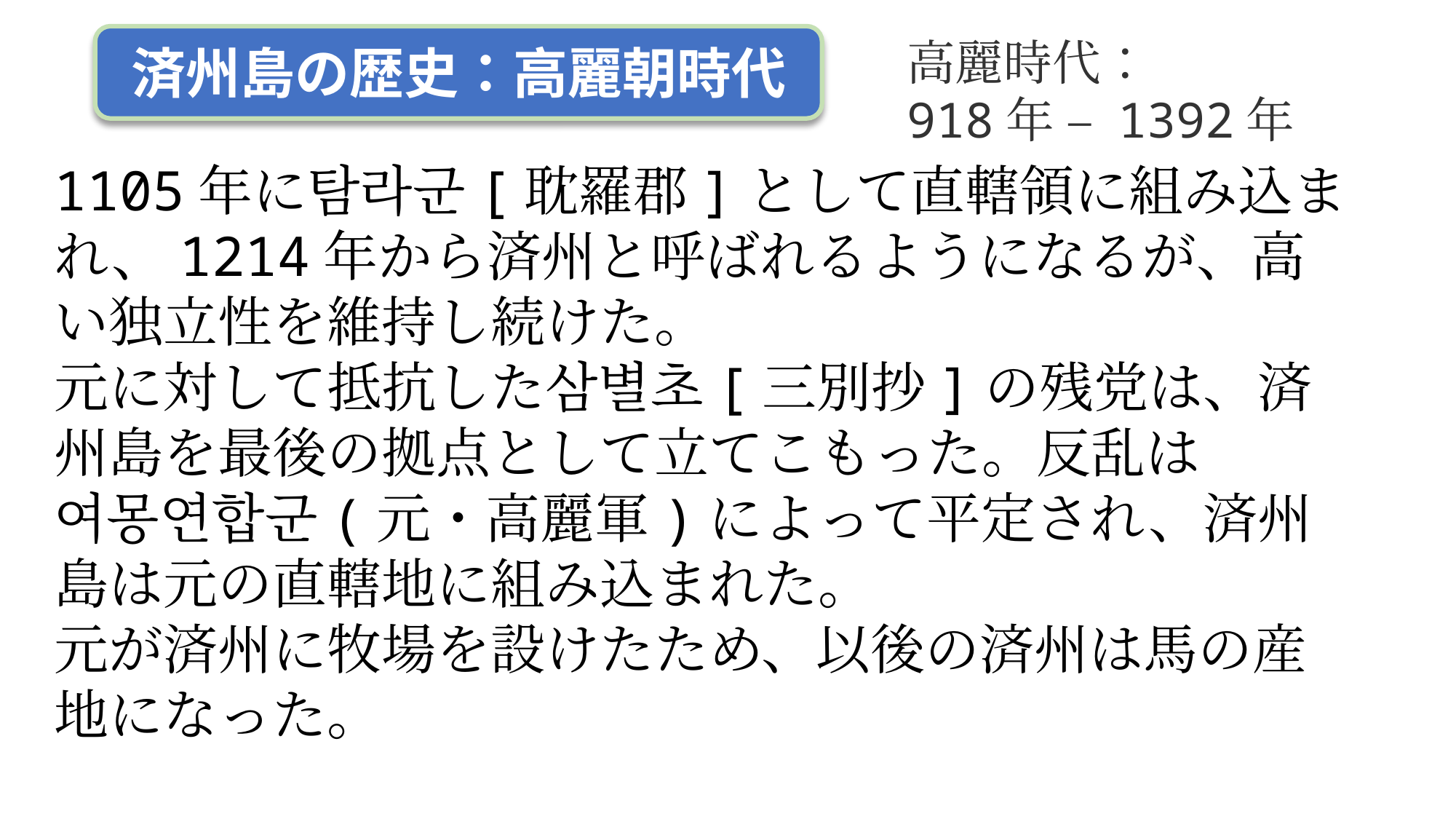

済州島の歴史：高麗朝時代
高麗時代：
918年 – 1392年
1105年に탐라군[耽羅郡]として直轄領に組み込まれ、1214年から済州と呼ばれるようになるが、高い独立性を維持し続けた。
元に対して抵抗した삼별초[三別抄]の残党は、済州島を最後の拠点として立てこもった。反乱は여몽연합군(元・高麗軍)によって平定され、済州島は元の直轄地に組み込まれた。
元が済州に牧場を設けたため、以後の済州は馬の産地になった。